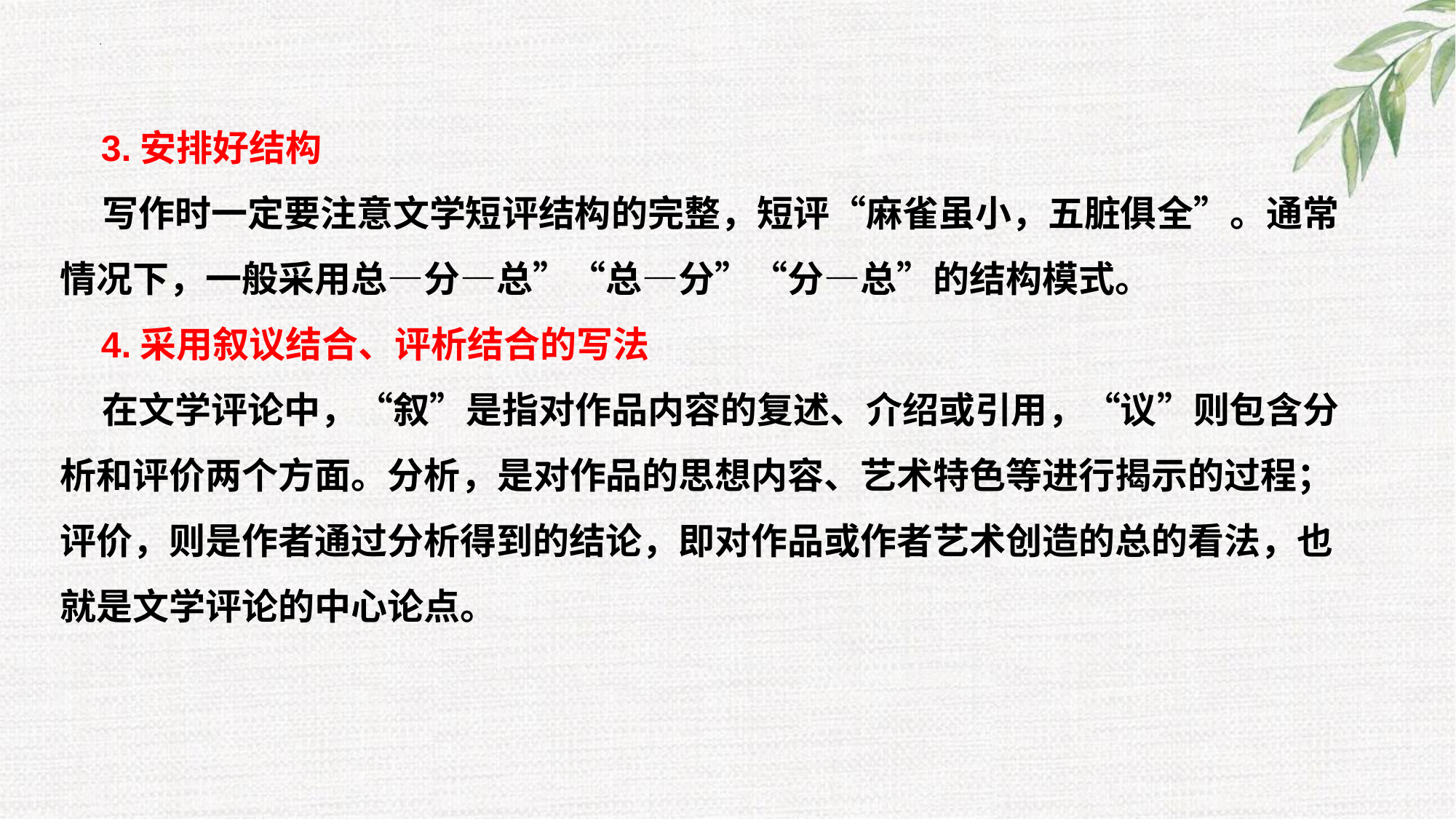

3.安排好结构
    写作时一定要注意文学短评结构的完整，短评“麻雀虽小，五脏俱全”。通常情况下，一般采用总—分—总”“总—分”“分—总”的结构模式。
    4.采用叙议结合、评析结合的写法
    在文学评论中，“叙”是指对作品内容的复述、介绍或引用，“议”则包含分析和评价两个方面。分析，是对作品的思想内容、艺术特色等进行揭示的过程；评价，则是作者通过分析得到的结论，即对作品或作者艺术创造的总的看法，也就是文学评论的中心论点。